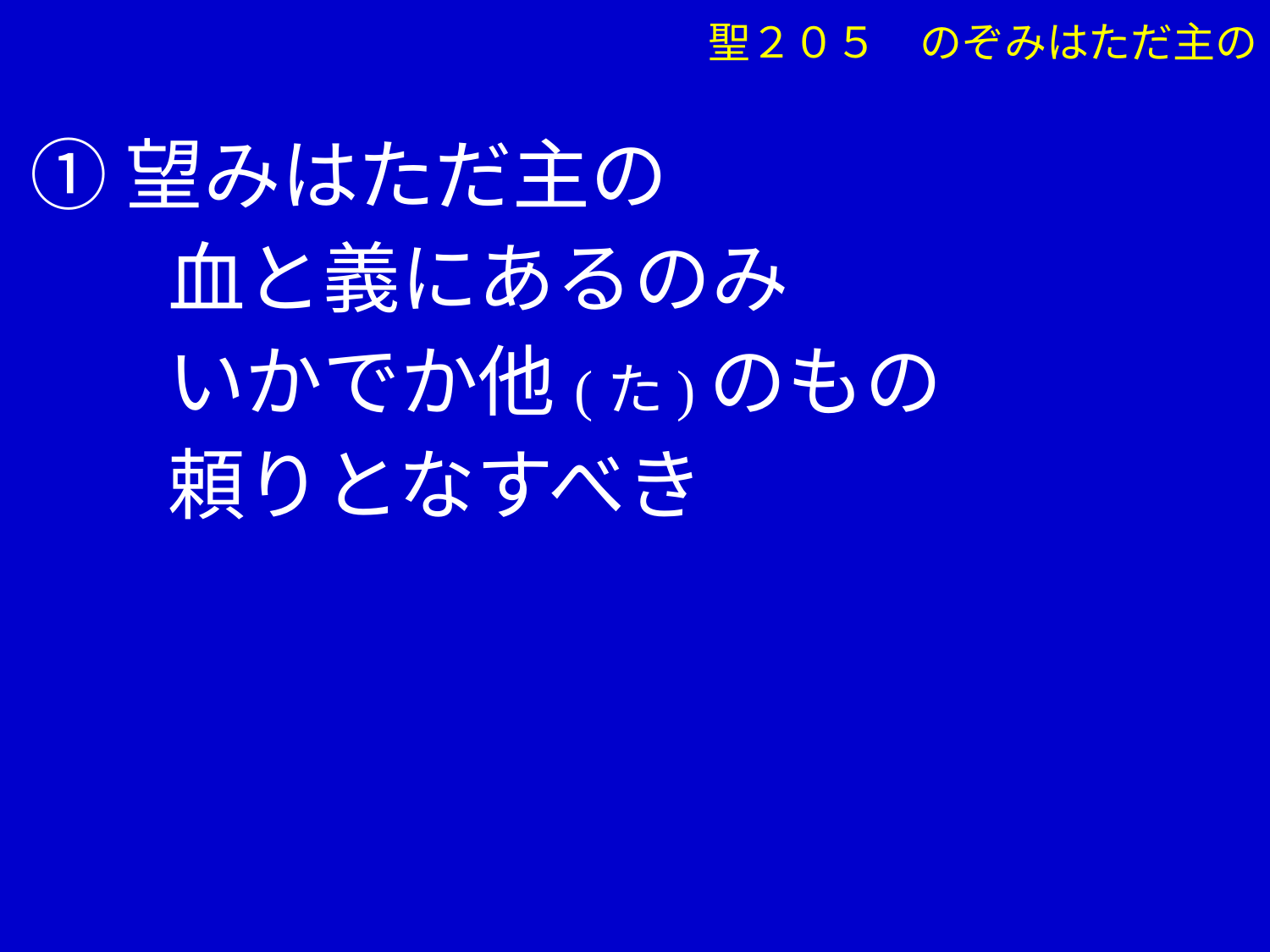

聖２０５　のぞみはただ主の
 ①望みはただ主の
　　血と義にあるのみ
　　いかでか他(た)のもの
　　頼りとなすべき